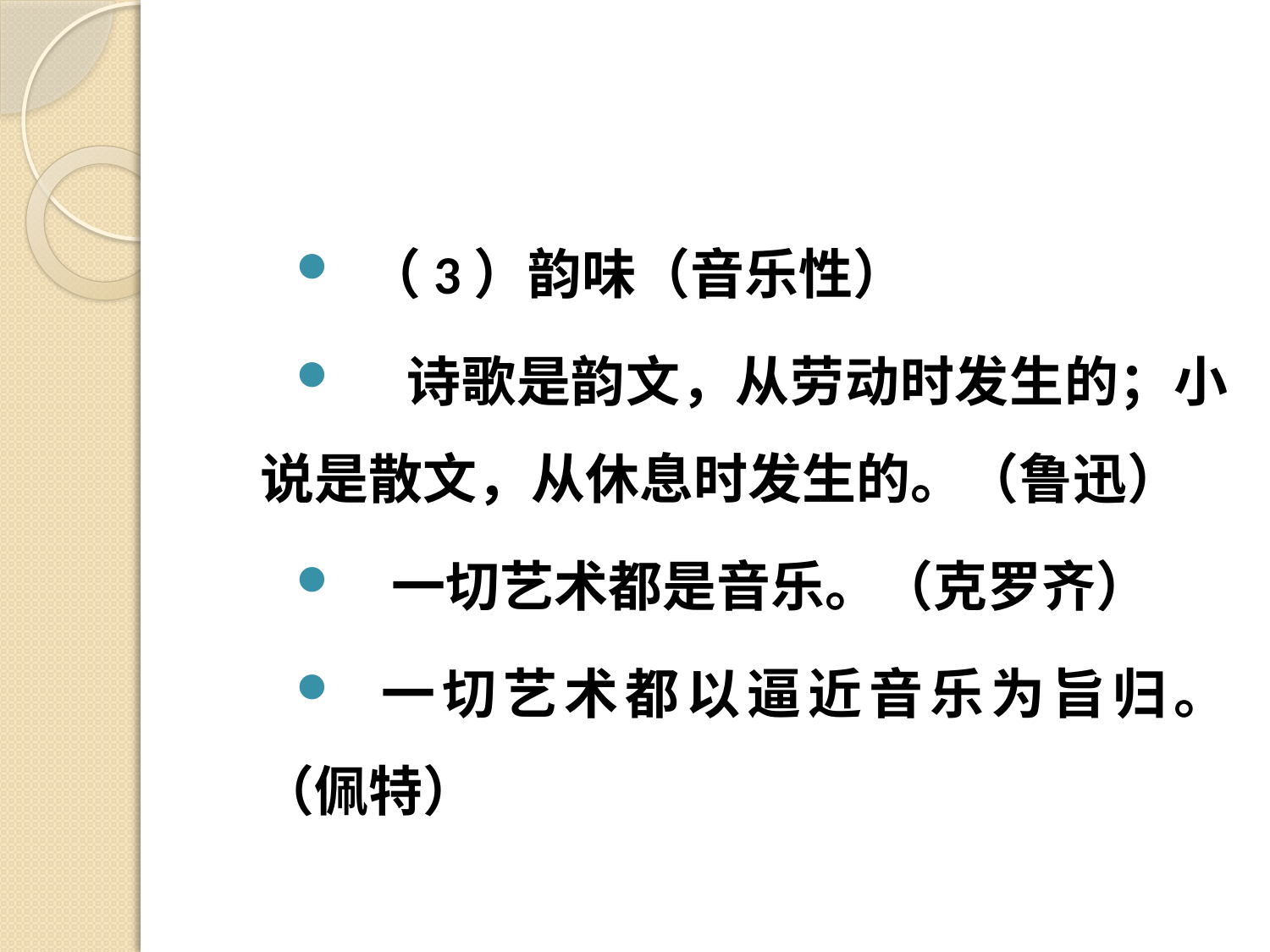

#
 （3）韵味（音乐性）
    诗歌是韵文，从劳动时发生的；小说是散文，从休息时发生的。（鲁迅）
   一切艺术都是音乐。（克罗齐）
 一切艺术都以逼近音乐为旨归。（佩特）